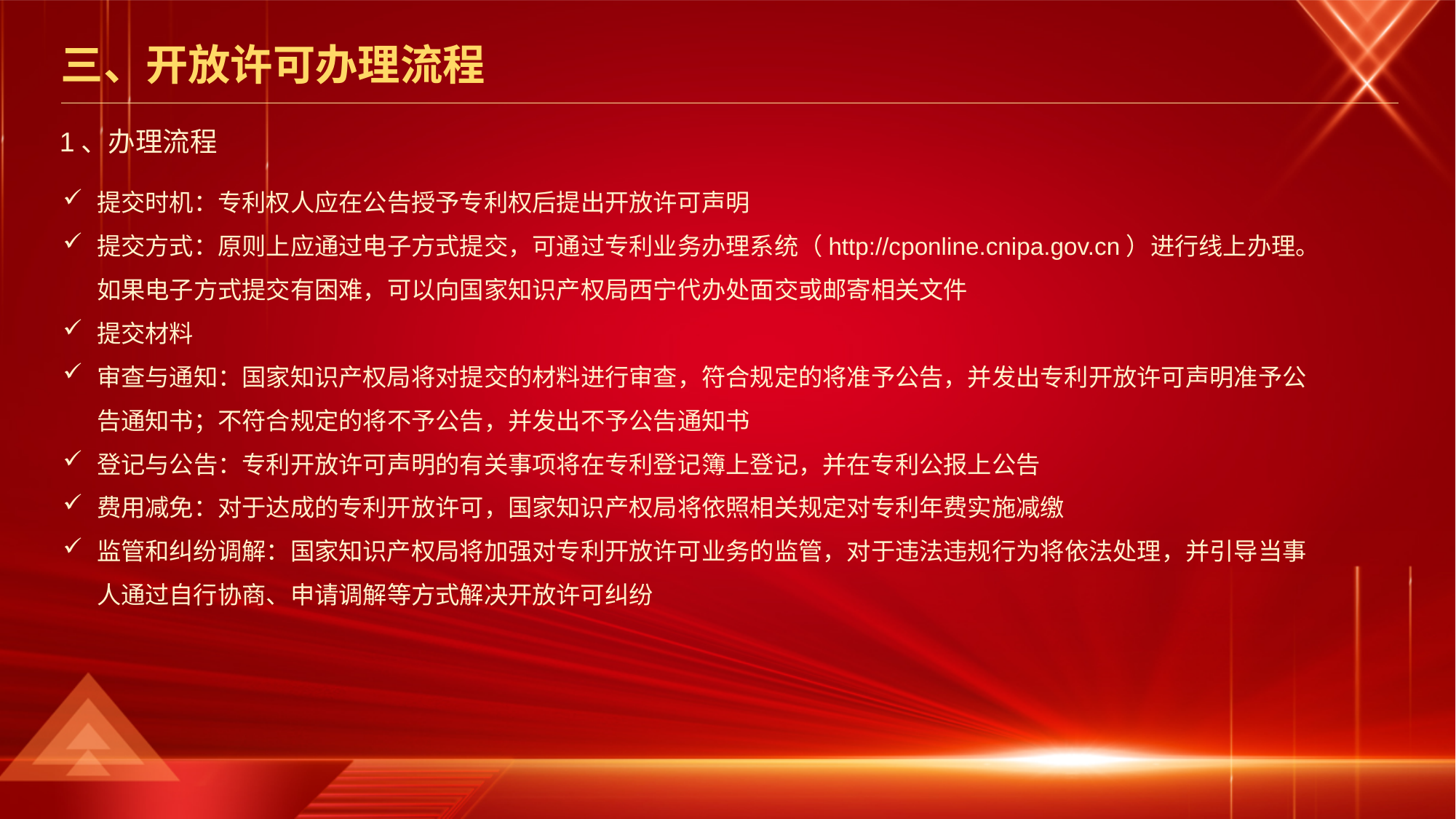

三、开放许可办理流程
1、办理流程
提交时机：专利权人应在公告授予专利权后提出开放许可声明
提交方式：原则上应通过电子方式提交，可通过‌专利业务办理系统（http://cponline.cnipa.gov.cn）进行线上办理。如果电子方式提交有困难，可以向‌国家知识产权局西宁代办处面交或邮寄相关文件
提交材料
审查与通知‌：国家知识产权局将对提交的材料进行审查，符合规定的将准予公告，并发出专利开放许可声明准予公告通知书；不符合规定的将不予公告，并发出不予公告通知书
登记与公告：专利开放许可声明的有关事项将在‌专利登记簿上登记，并在专利公报上公告
费用减免：对于达成的专利开放许可，国家知识产权局将依照相关规定对专利年费实施减缴
监管和纠纷调解‌：国家知识产权局将加强对专利开放许可业务的监管，对于违法违规行为将依法处理，并引导当事人通过自行协商、申请调解等方式解决开放许可纠纷